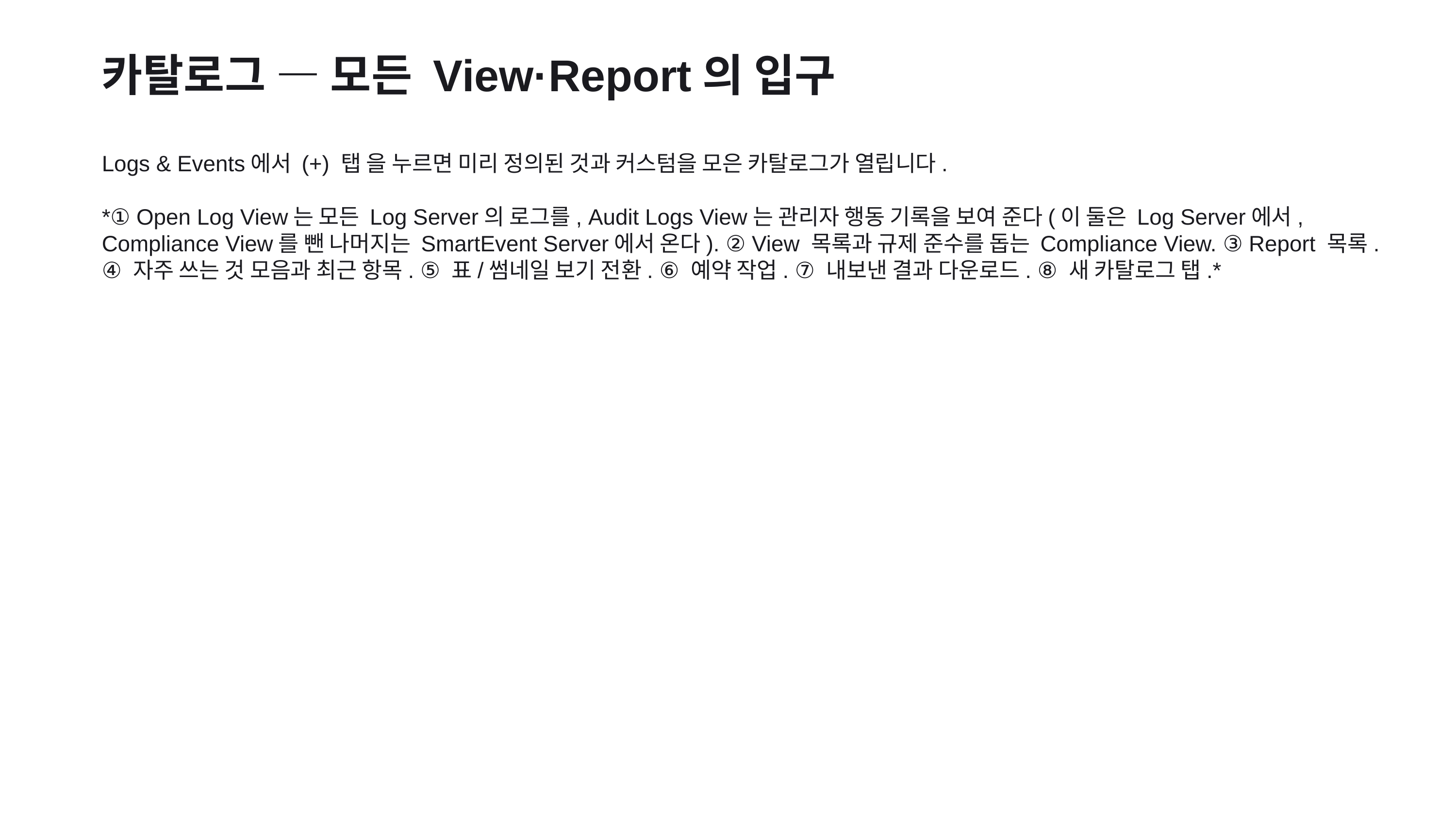

카탈로그 — 모든 View·Report의 입구
Logs & Events에서 (+) 탭 을 누르면 미리 정의된 것과 커스텀을 모은 카탈로그가 열립니다.

*① Open Log View는 모든 Log Server의 로그를, Audit Logs View는 관리자 행동 기록을 보여 준다(이 둘은 Log Server에서, Compliance View를 뺀 나머지는 SmartEvent Server에서 온다). ② View 목록과 규제 준수를 돕는 Compliance View. ③ Report 목록. ④ 자주 쓰는 것 모음과 최근 항목. ⑤ 표/썸네일 보기 전환. ⑥ 예약 작업. ⑦ 내보낸 결과 다운로드. ⑧ 새 카탈로그 탭.*